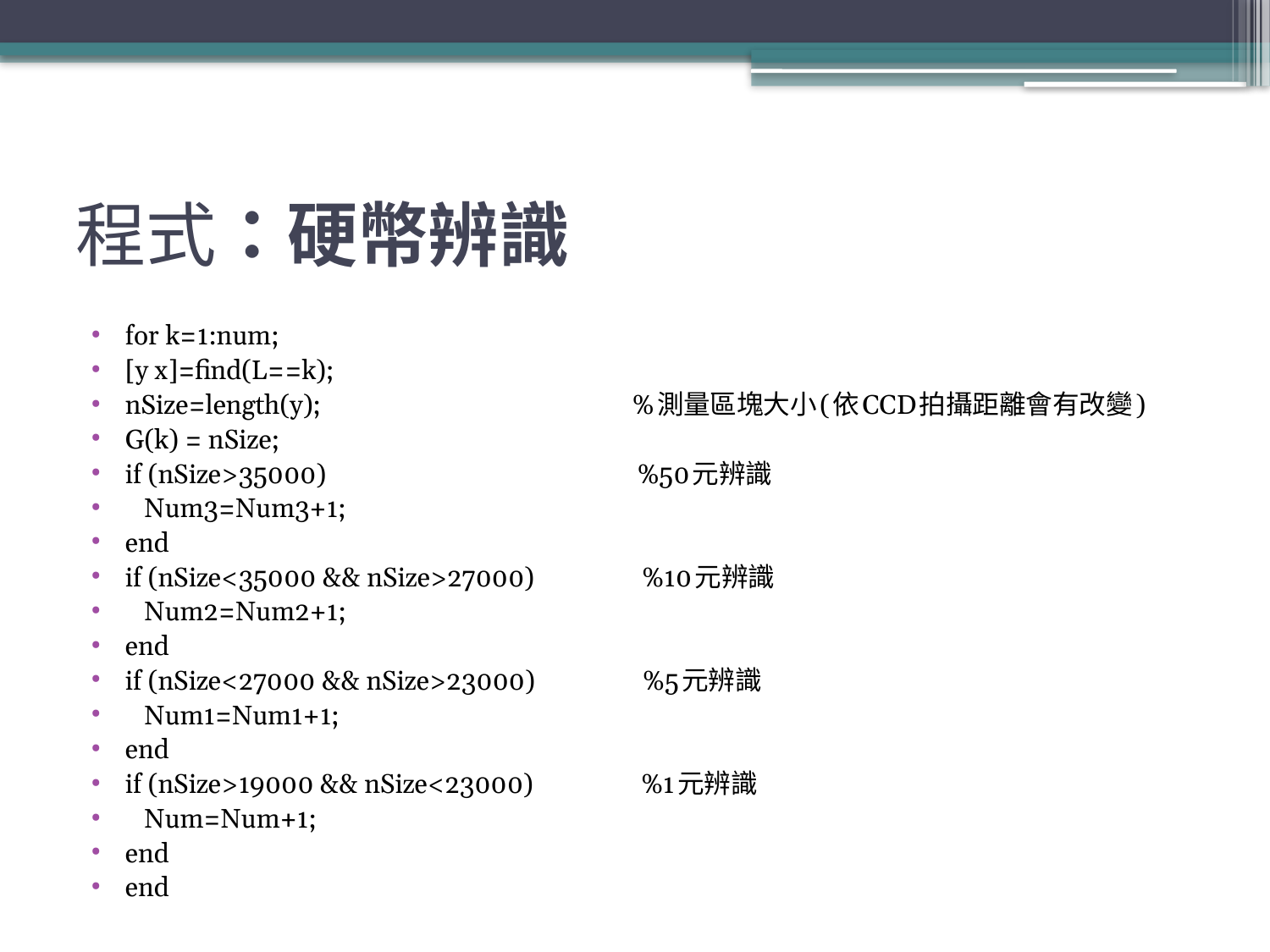

# 程式：硬幣辨識
for k=1:num;
[y x]=find(L==k);
nSize=length(y);                                                 %測量區塊大小(依CCD拍攝距離會有改變)
G(k) = nSize;
if (nSize>35000)                                                 %50元辨識
   Num3=Num3+1;
end
if (nSize<35000 && nSize>27000)                 %10元辨識
   Num2=Num2+1;
end
if (nSize<27000 && nSize>23000)                 %5元辨識
   Num1=Num1+1;
end
if (nSize>19000 && nSize<23000)                 %1元辨識
   Num=Num+1;
end
end